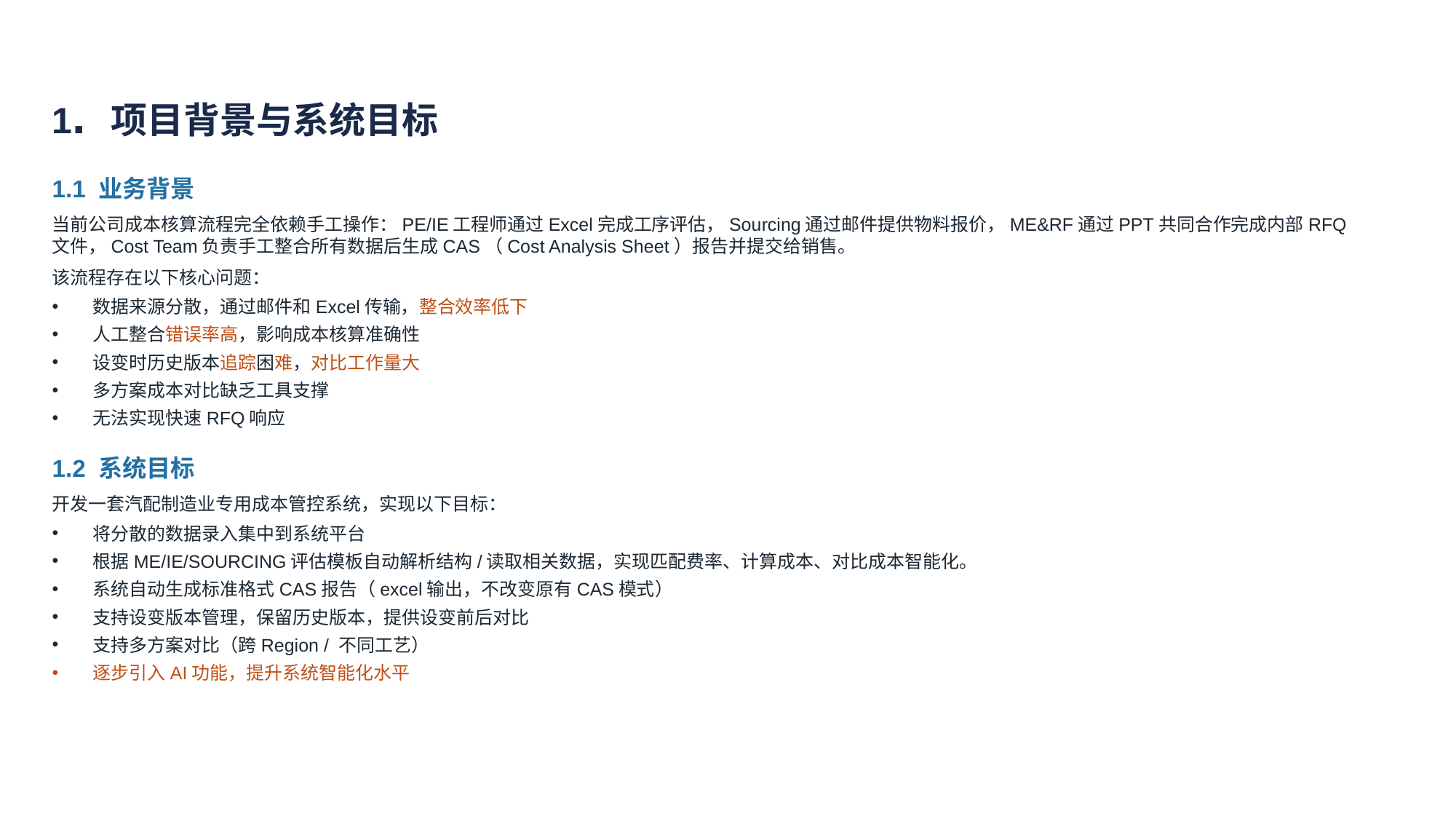

1. 项目背景与系统目标
1.1 业务背景
当前公司成本核算流程完全依赖手工操作：PE/IE工程师通过Excel完成工序评估，Sourcing通过邮件提供物料报价，ME&RF通过PPT共同合作完成内部RFQ文件，Cost Team负责手工整合所有数据后生成CAS（Cost Analysis Sheet）报告并提交给销售。
该流程存在以下核心问题：
数据来源分散，通过邮件和Excel传输，整合效率低下
人工整合错误率高，影响成本核算准确性
设变时历史版本追踪困难，对比工作量大
多方案成本对比缺乏工具支撑
无法实现快速RFQ响应
1.2 系统目标
开发一套汽配制造业专用成本管控系统，实现以下目标：
将分散的数据录入集中到系统平台
根据ME/IE/SOURCING评估模板自动解析结构/读取相关数据，实现匹配费率、计算成本、对比成本智能化。
系统自动生成标准格式CAS报告（excel输出，不改变原有CAS模式）
支持设变版本管理，保留历史版本，提供设变前后对比
支持多方案对比（跨Region / 不同工艺）
逐步引入AI功能，提升系统智能化水平